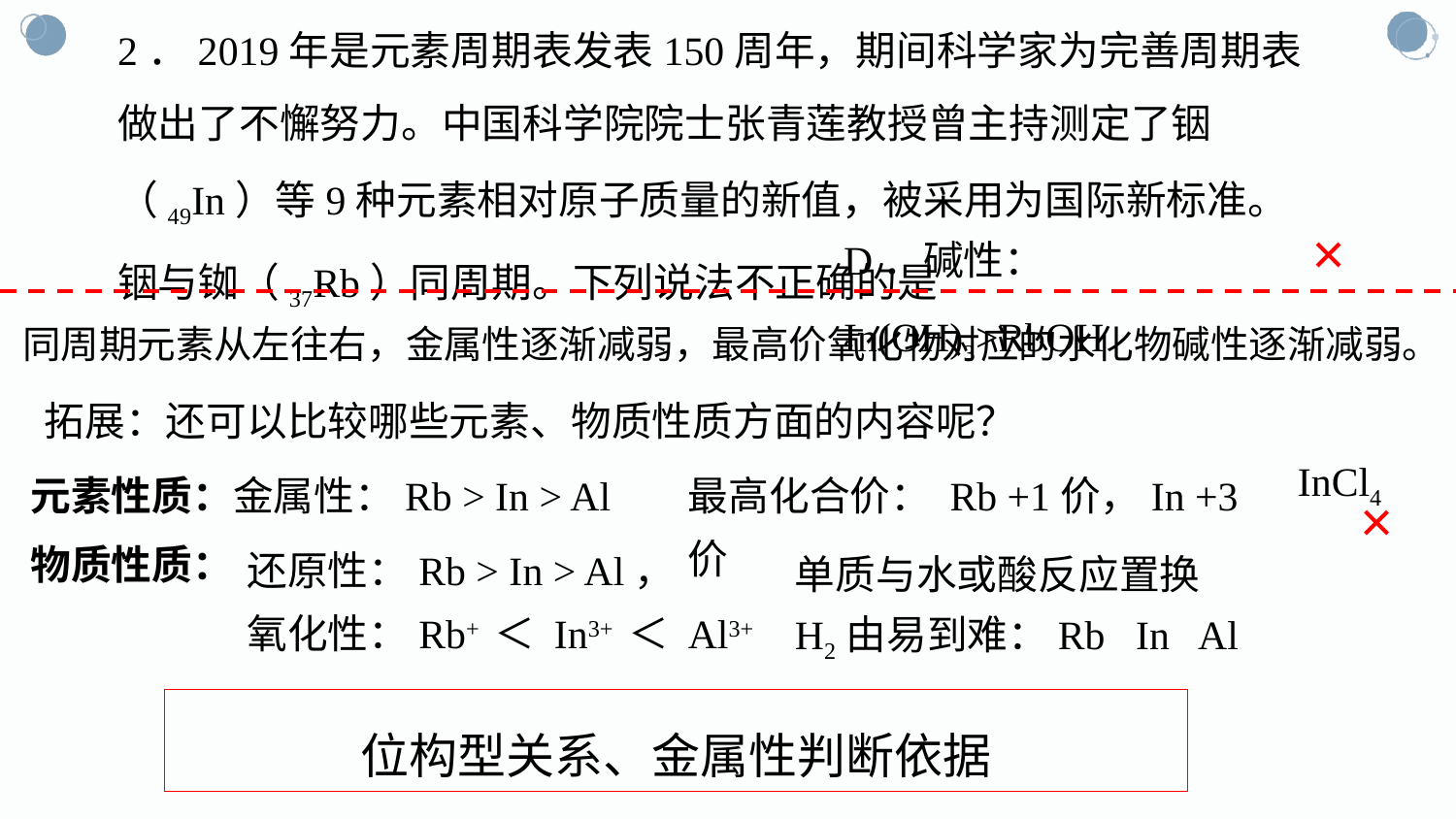

2．2019年是元素周期表发表150周年，期间科学家为完善周期表做出了不懈努力。中国科学院院士张青莲教授曾主持测定了铟（49In）等9种元素相对原子质量的新值，被采用为国际新标准。铟与铷（37Rb）同周期。下列说法不正确的是
D．碱性：In(OH)3>RbOH
×
同周期元素从左往右，金属性逐渐减弱，最高价氧化物对应的水化物碱性逐渐减弱。
拓展：还可以比较哪些元素、物质性质方面的内容呢？
最高化合价： Rb +1价，In +3价
InCl4
元素性质：金属性：Rb > In > Al
×
还原性：Rb > In > Al，
氧化性：Rb+ ＜ In3+ ＜ Al3+
物质性质：
单质与水或酸反应置换H2由易到难：Rb   In   Al
位构型关系、金属性判断依据